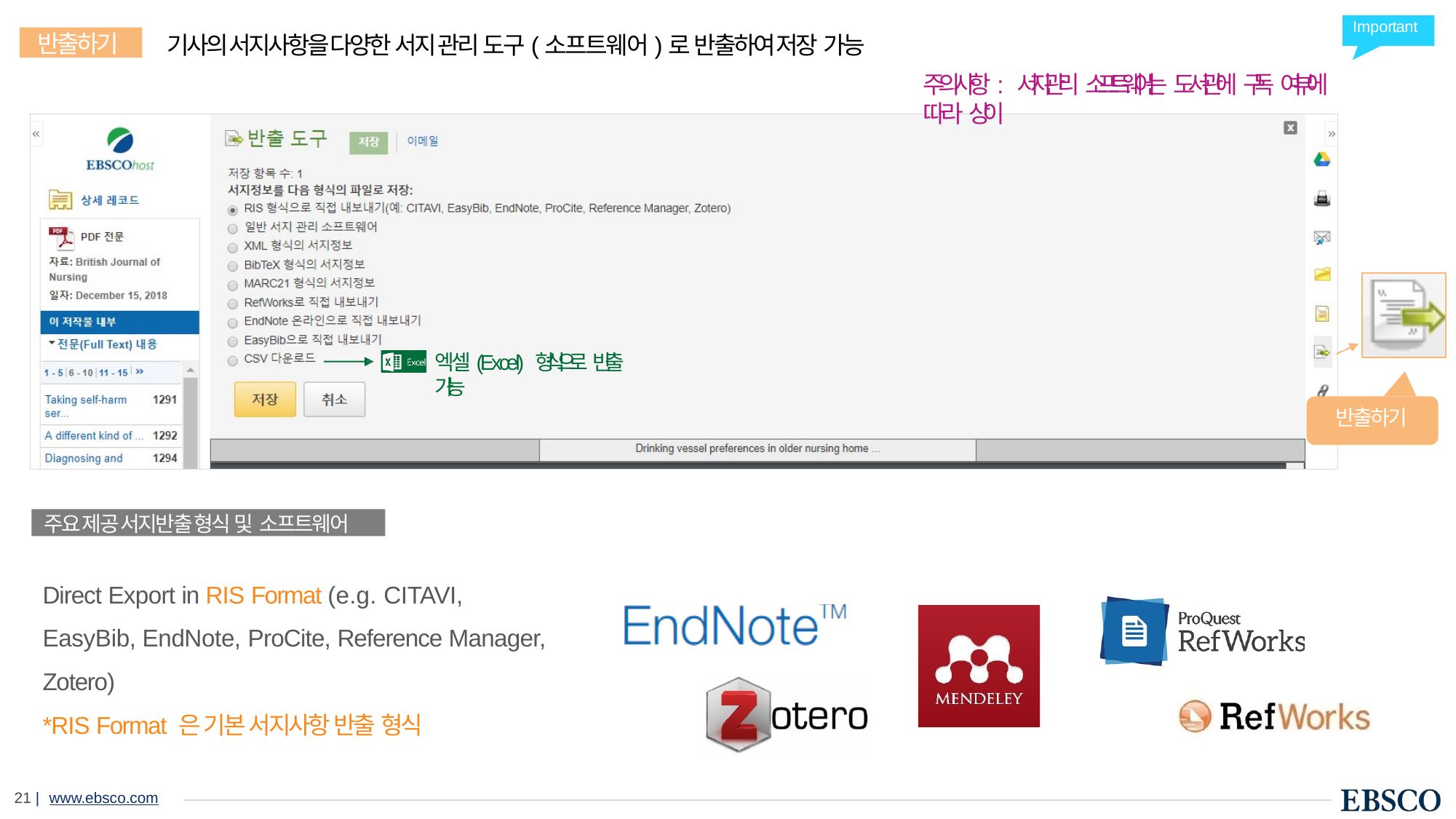

Important

반출하기
기사의 서지사항을 다양한 서지 관리 도구(소프트웨어)로 반출하여 저장 가능
주의사항: 서지관리 소프트웨어는 도서관에 구독 여부에 따라 상이

엑셀(Excel) 형식으로 반출 가능

반출하기
주요 제공 서지반출 형식 및 소프트웨어
Direct Export in RIS Format (e.g. CITAVI,  EasyBib, EndNote, ProCite, Reference Manager,  Zotero)
*RIS Format 은 기본 서지사항 반출 형식

21 | www.ebsco.com